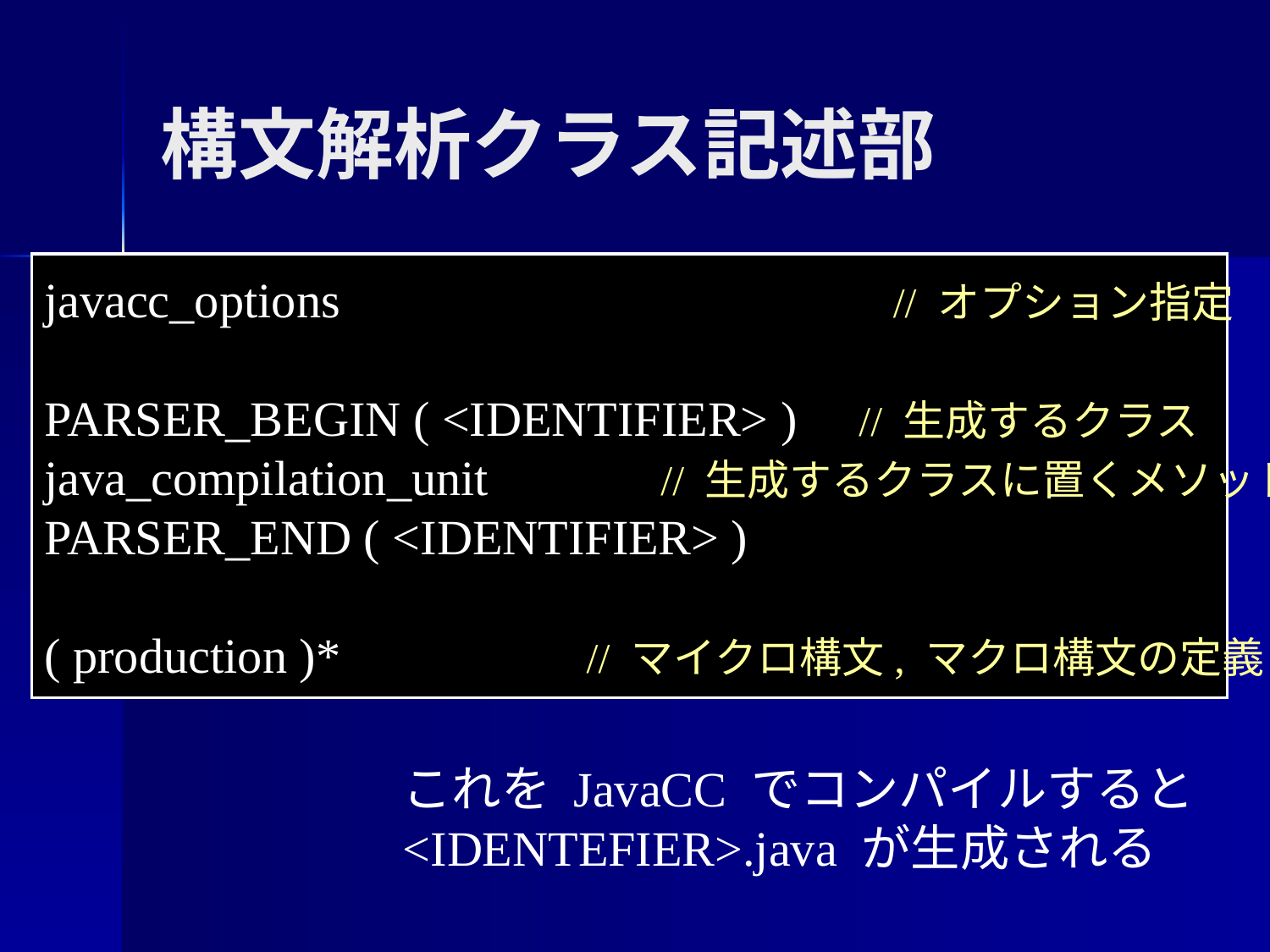

構文解析クラス記述部
javacc_options                                             // オプション指定

PARSER_BEGIN ( <IDENTIFIER> )     // 生成するクラス
java_compilation_unit              // 生成するクラスに置くメソッド
PARSER_END ( <IDENTIFIER> )

( production )*                    // マイクロ構文, マクロ構文の定義
これを JavaCC でコンパイルすると
<IDENTEFIER>.java が生成される